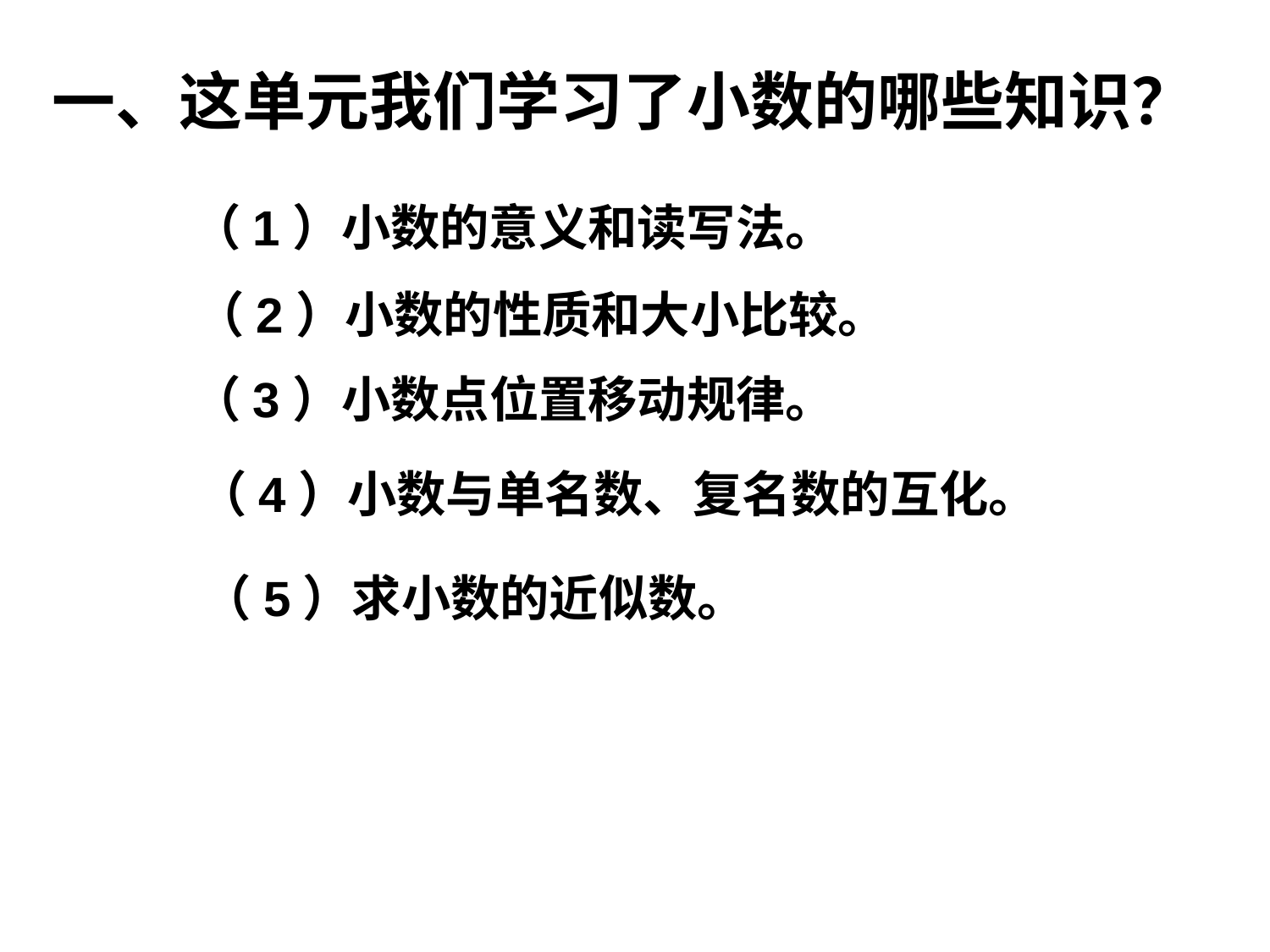

一、这单元我们学习了小数的哪些知识？
（1）小数的意义和读写法。
（2）小数的性质和大小比较。
（3）小数点位置移动规律。
（4）小数与单名数、复名数的互化。
（5）求小数的近似数。